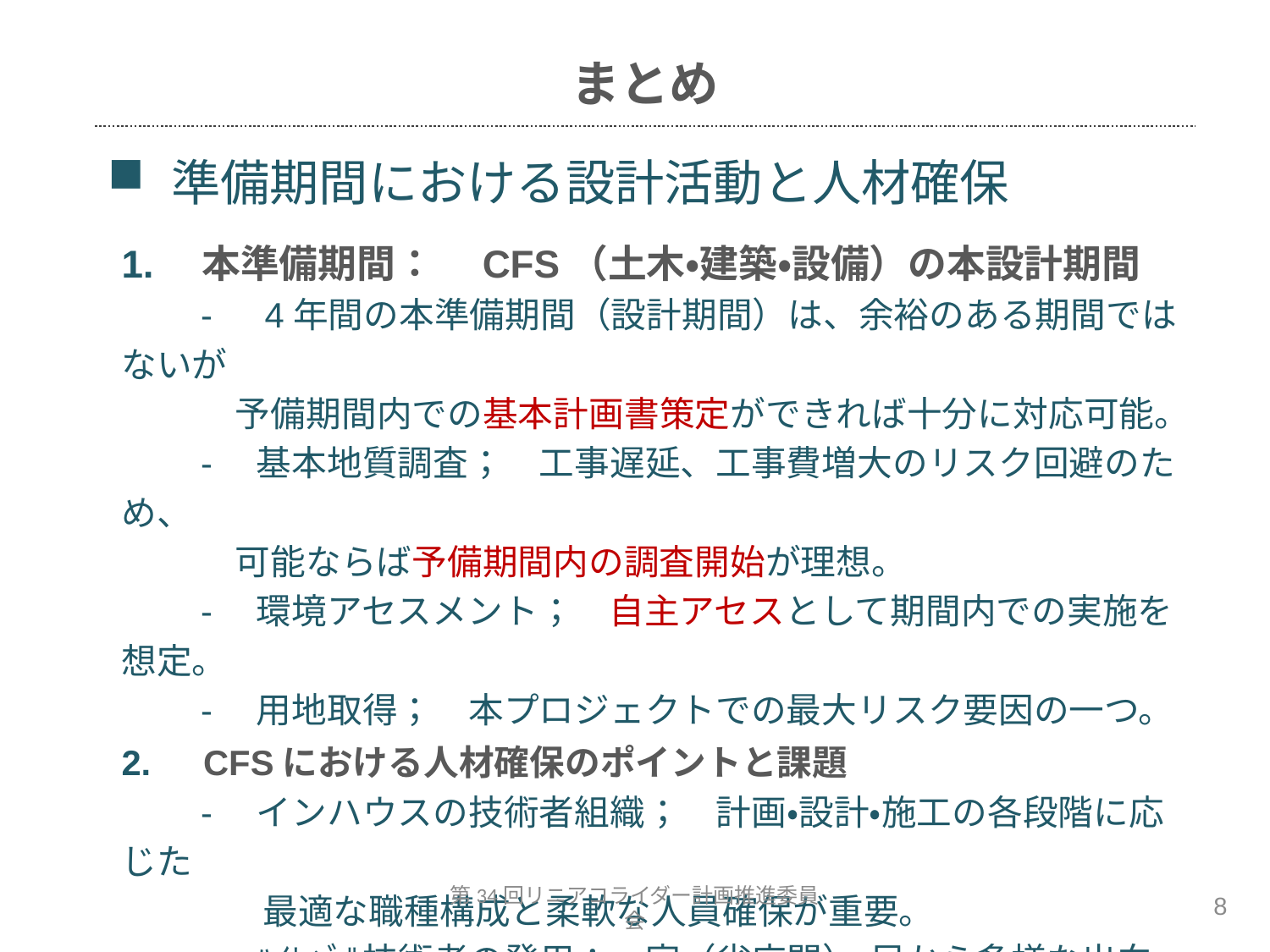

まとめ
準備期間における設計活動と人材確保
1.　本準備期間：　CFS（土木・建築・設備）の本設計期間
　　-　4年間の本準備期間（設計期間）は、余裕のある期間ではないが
　　　 予備期間内での基本計画書策定ができれば十分に対応可能。
　　-　基本地質調査；　工事遅延、工事費増大のリスク回避のため、
　　　 可能ならば予備期間内の調査開始が理想。
　　-　環境アセスメント；　自主アセスとして期間内での実施を想定。
　　-　用地取得；　本プロジェクトでの最大リスク要因の一つ。
2.　CFSにおける人材確保のポイントと課題
　　-　インハウスの技術者組織；　計画・設計・施工の各段階に応じた
　　　　最適な職種構成と柔軟な人員確保が重要。
　　-　ﾊｲﾚﾍﾞﾙ技術者の登用；　官（省庁間）・民から多様な出向形態導入。
　　　　国交省傘下の鉄道・道路等公的事業体との連携構築の推進。
8
第34回リニアコライダー計画推進委員会